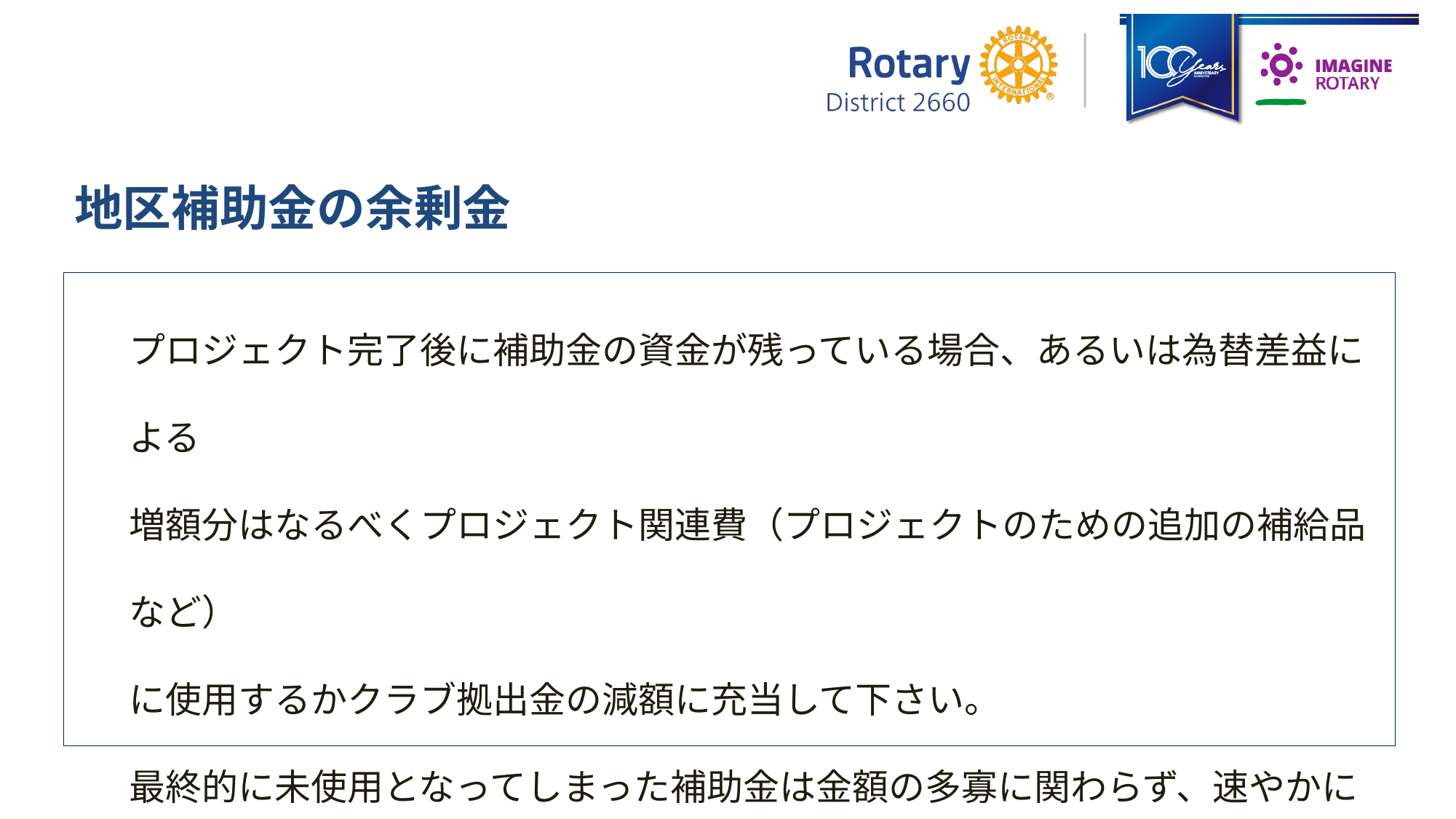

地区補助金の余剰金
プロジェクト完了後に補助金の資金が残っている場合、あるいは為替差益による
増額分はなるべくプロジェクト関連費（プロジェクトのための追加の補給品など）
に使用するかクラブ拠出金の減額に充当して下さい。
最終的に未使用となってしまった補助金は金額の多寡に関わらず、速やかに
地区に返金願います(振込の場合、銀行手数料はクラブ負担）。